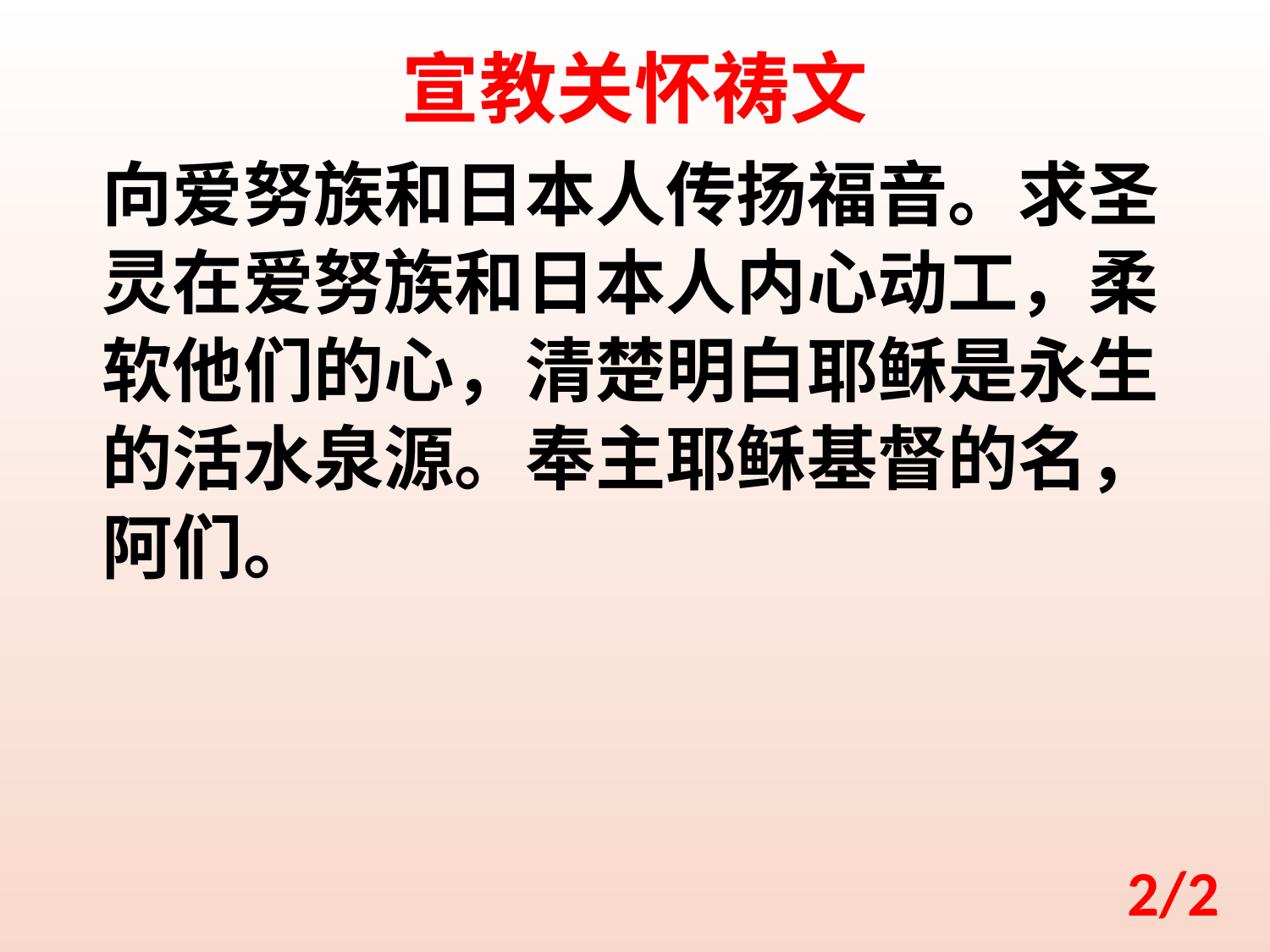

宣教关怀祷文
向爱努族和日本人传扬福音。求圣灵在爱努族和日本人内心动工，柔软他们的心，清楚明白耶稣是永生的活水泉源。奉主耶稣基督的名，阿们。
2/2